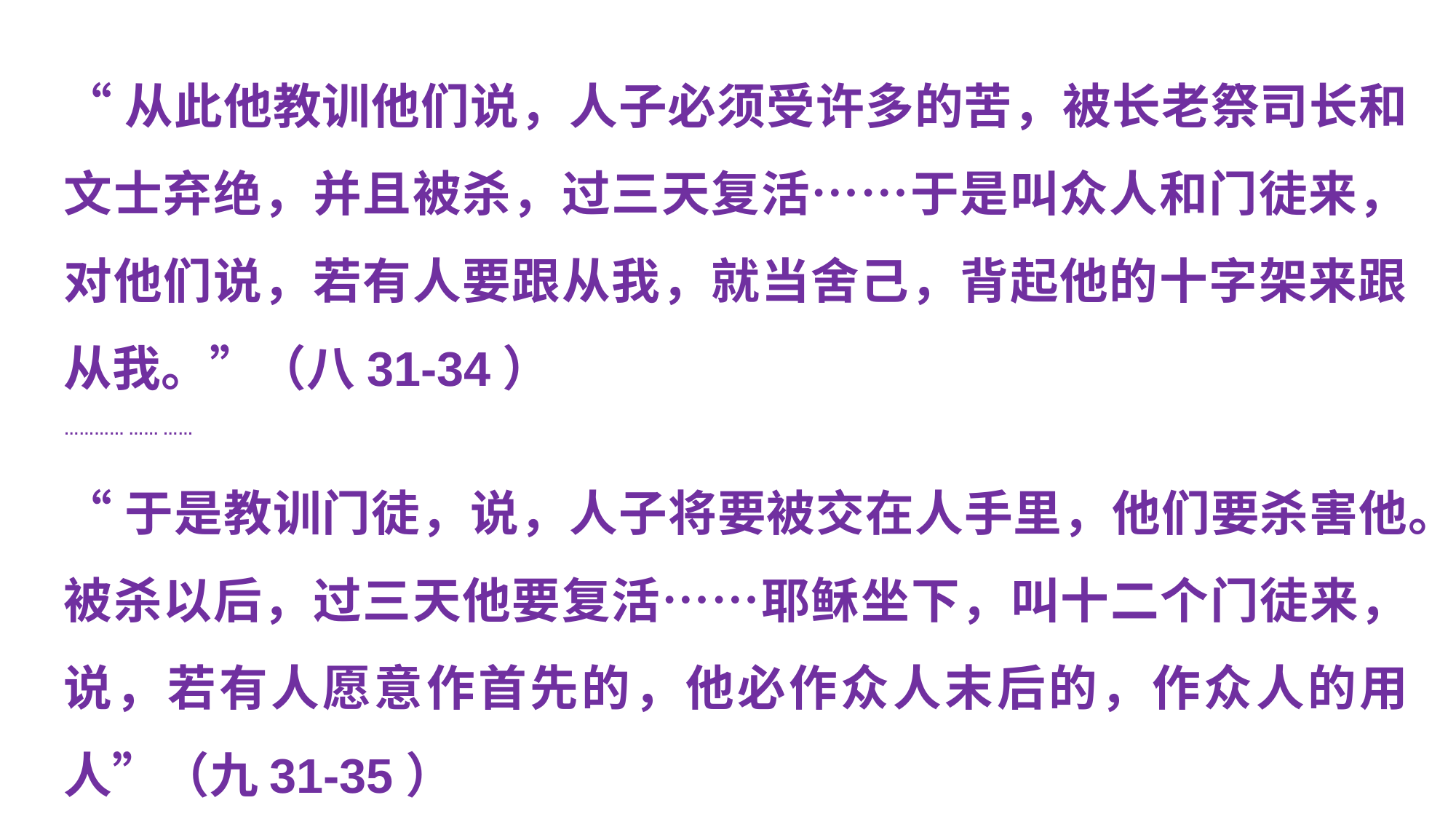

#
“从此他教训他们说，人子必须受许多的苦，被长老祭司长和文士弃绝，并且被杀，过三天复活……于是叫众人和门徒来，对他们说，若有人要跟从我，就当舍己，背起他的十字架来跟从我。”（八31-34）
………… …… ……
“于是教训门徒，说，人子将要被交在人手里，他们要杀害他。被杀以后，过三天他要复活……耶稣坐下，叫十二个门徒来，说，若有人愿意作首先的，他必作众人末后的，作众人的用人”（九31-35）